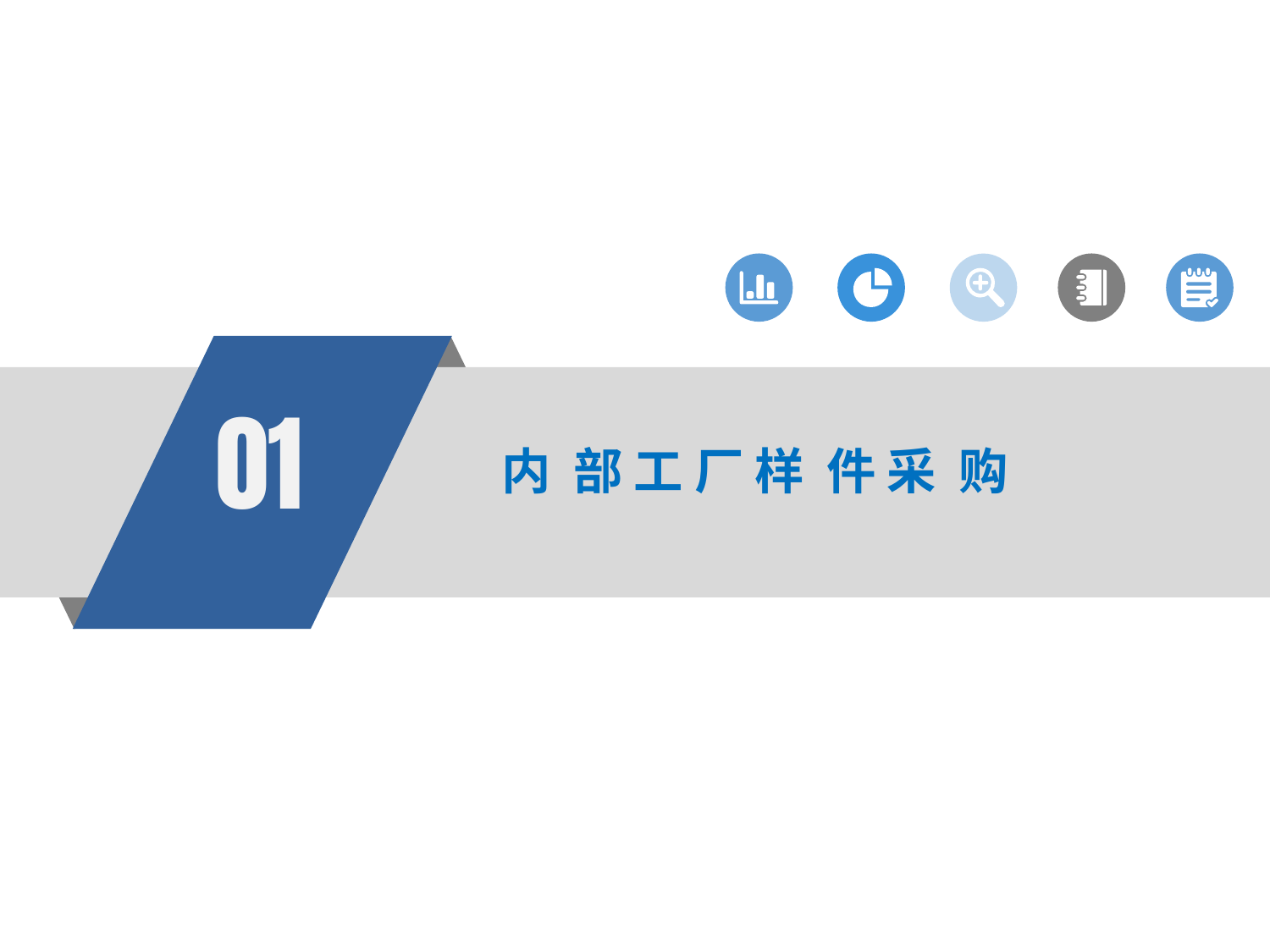

01

内  部 工 厂 样  件 采  购